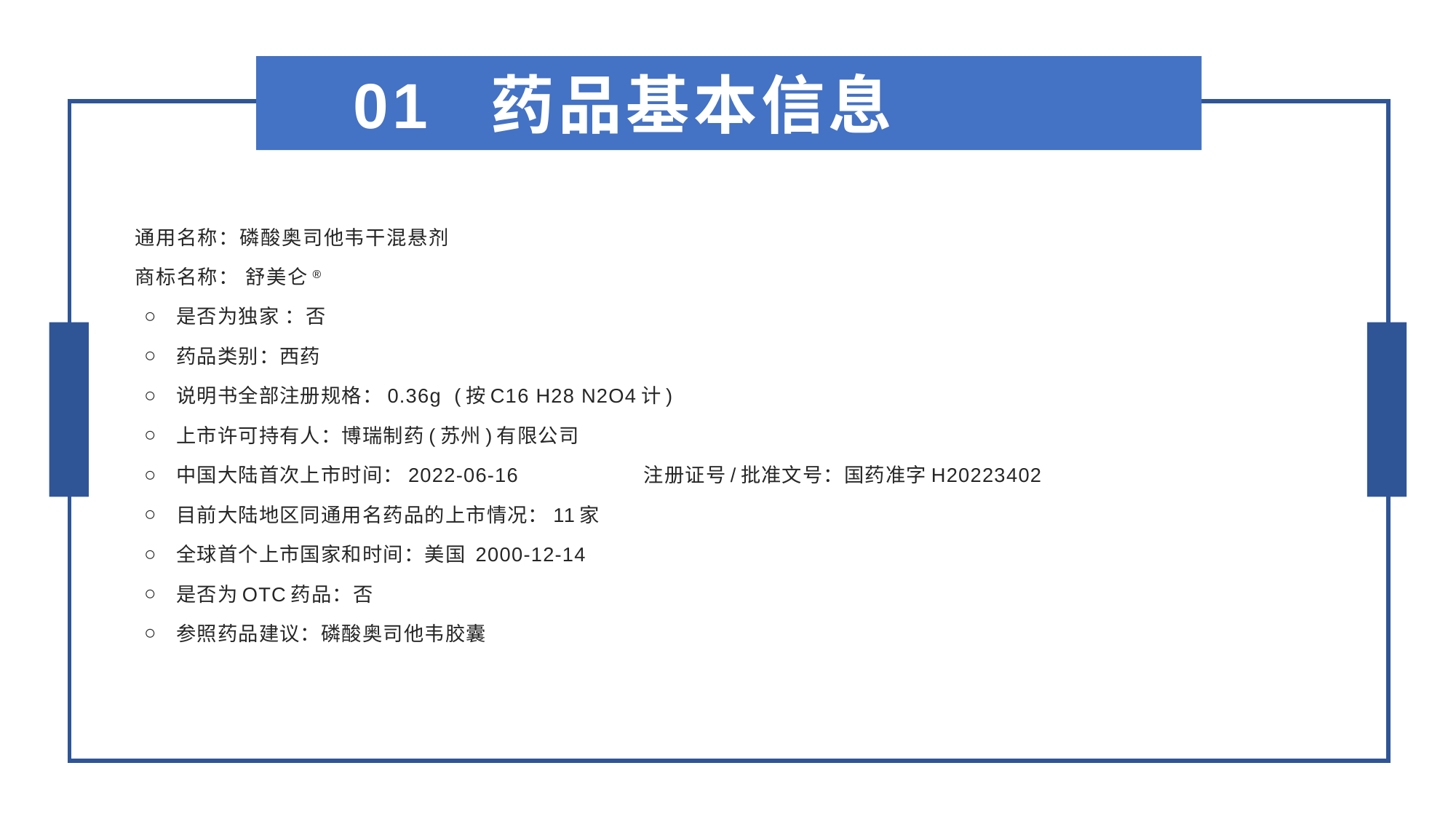

01  药品基本信息

通用名称：磷酸奥司他韦干混悬剂
商标名称： 舒美仑®
是否为独家 ：否
药品类别：西药
说明书全部注册规格：0.36g  (按C16 H28 N2O4计)
上市许可持有人：博瑞制药(苏州)有限公司
中国大陆首次上市时间：2022-06-16                   注册证号/批准文号：国药准字H20223402
目前大陆地区同通用名药品的上市情况：11家
全球首个上市国家和时间：美国 2000-12-14
是否为OTC药品：否
参照药品建议：磷酸奥司他韦胶囊